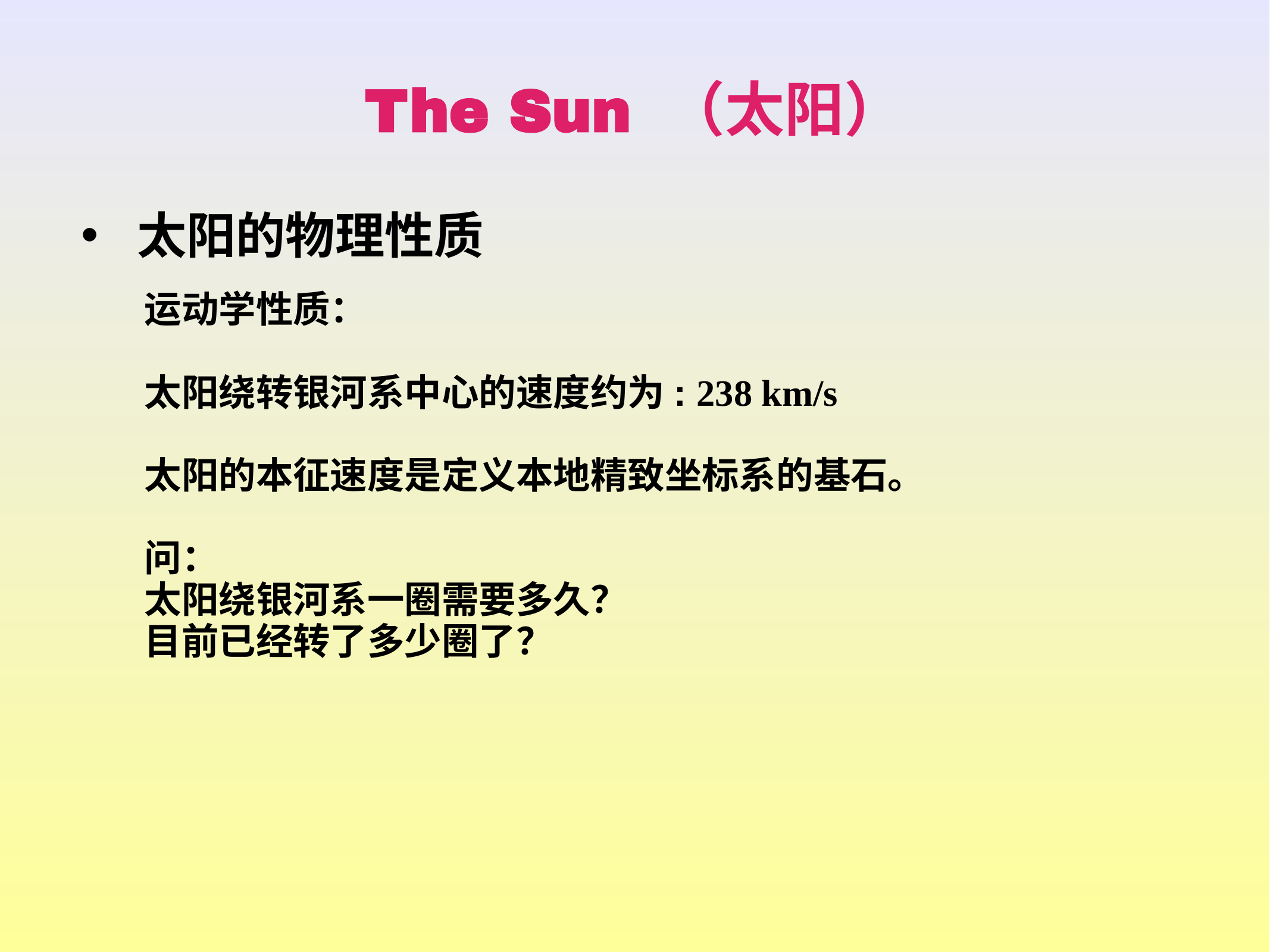

The Sun （太阳）
太阳的物理性质
运动学性质：

太阳绕转银河系中心的速度约为: 238 km/s

太阳的本征速度是定义本地精致坐标系的基石。

问：
太阳绕银河系一圈需要多久？
目前已经转了多少圈了？